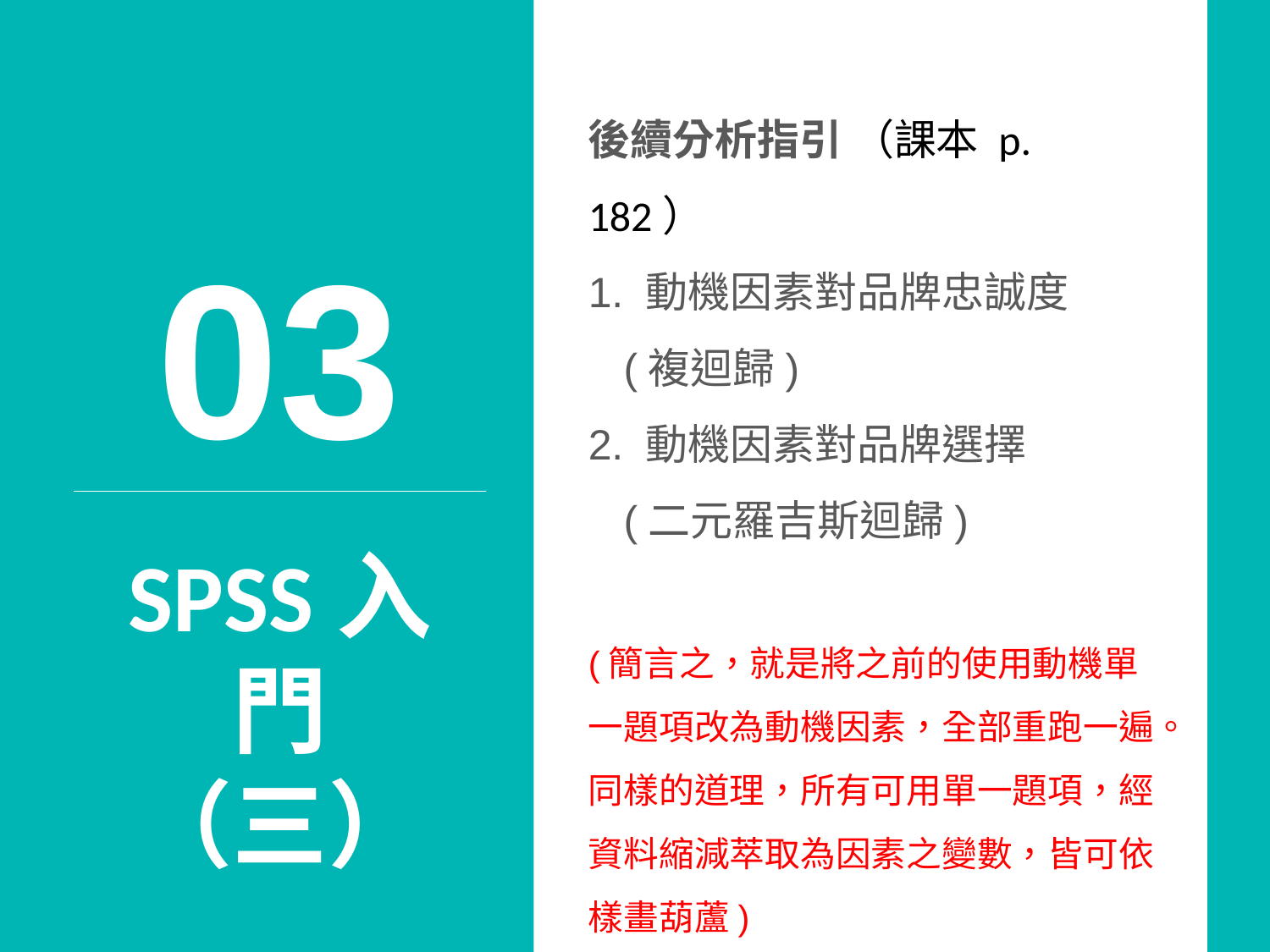

後續分析指引 （課本 p. 182）
1. 動機因素對品牌忠誠度
   (複迴歸)
2. 動機因素對品牌選擇
   (二元羅吉斯迴歸)

(簡言之，就是將之前的使用動機單一題項改為動機因素，全部重跑一遍。同樣的道理，所有可用單一題項，經資料縮減萃取為因素之變數，皆可依樣畫葫蘆)
(動機可以換成人格特質或生活型態)

03
SPSS入門
（三）